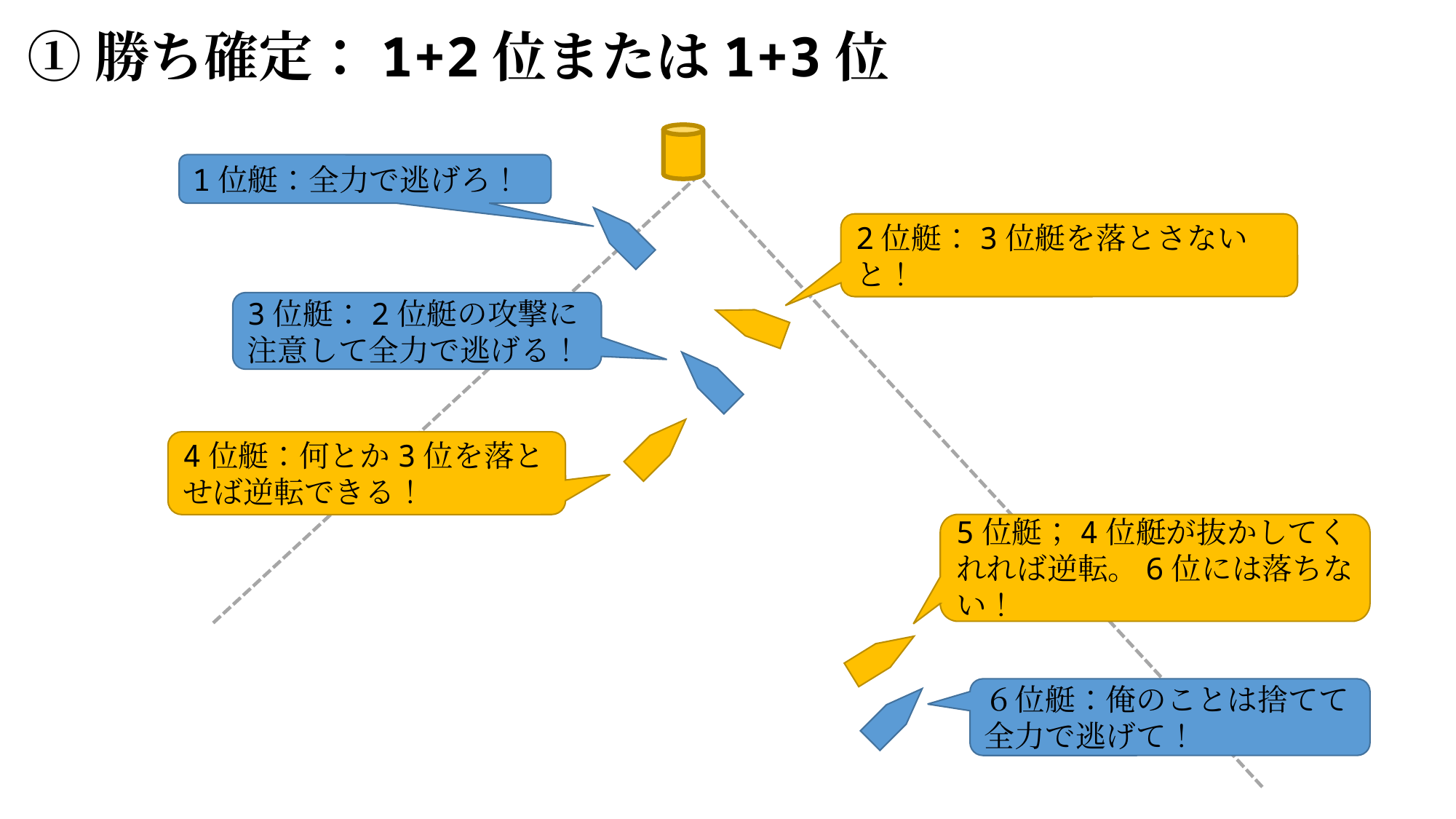

①勝ち確定：1+2位または1+3位

1位艇：全力で逃げろ！
2位艇：3位艇を落とさないと！

3位艇：2位艇の攻撃に
注意して全力で逃げる！

4位艇：何とか3位を落とせば逆転できる！
5位艇；4位艇が抜かしてくれれば逆転。6位には落ちない！

６位艇：俺のことは捨てて全力で逃げて！